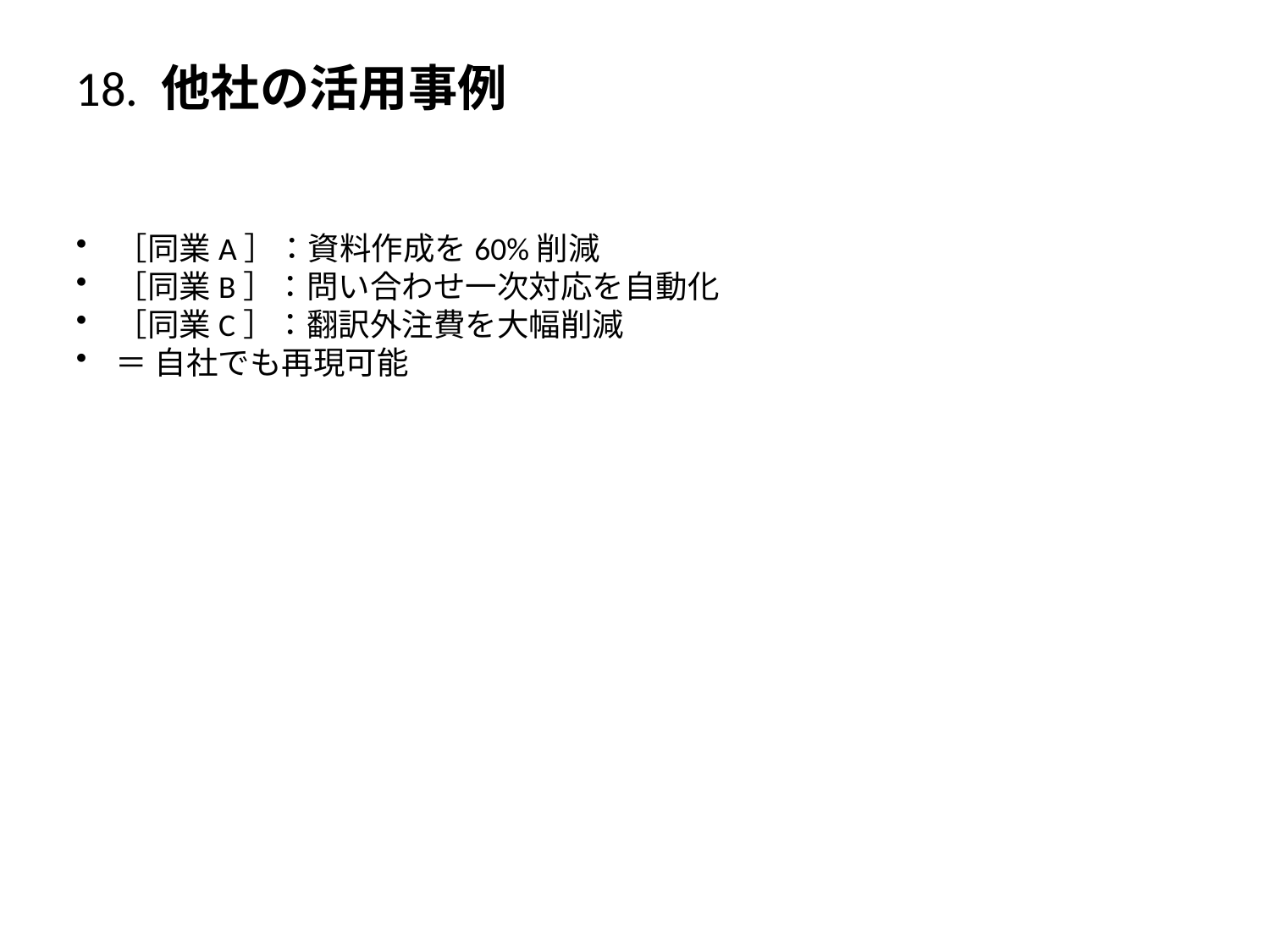

# 18. 他社の活用事例
［同業A］：資料作成を60%削減
［同業B］：問い合わせ一次対応を自動化
［同業C］：翻訳外注費を大幅削減
＝ 自社でも再現可能